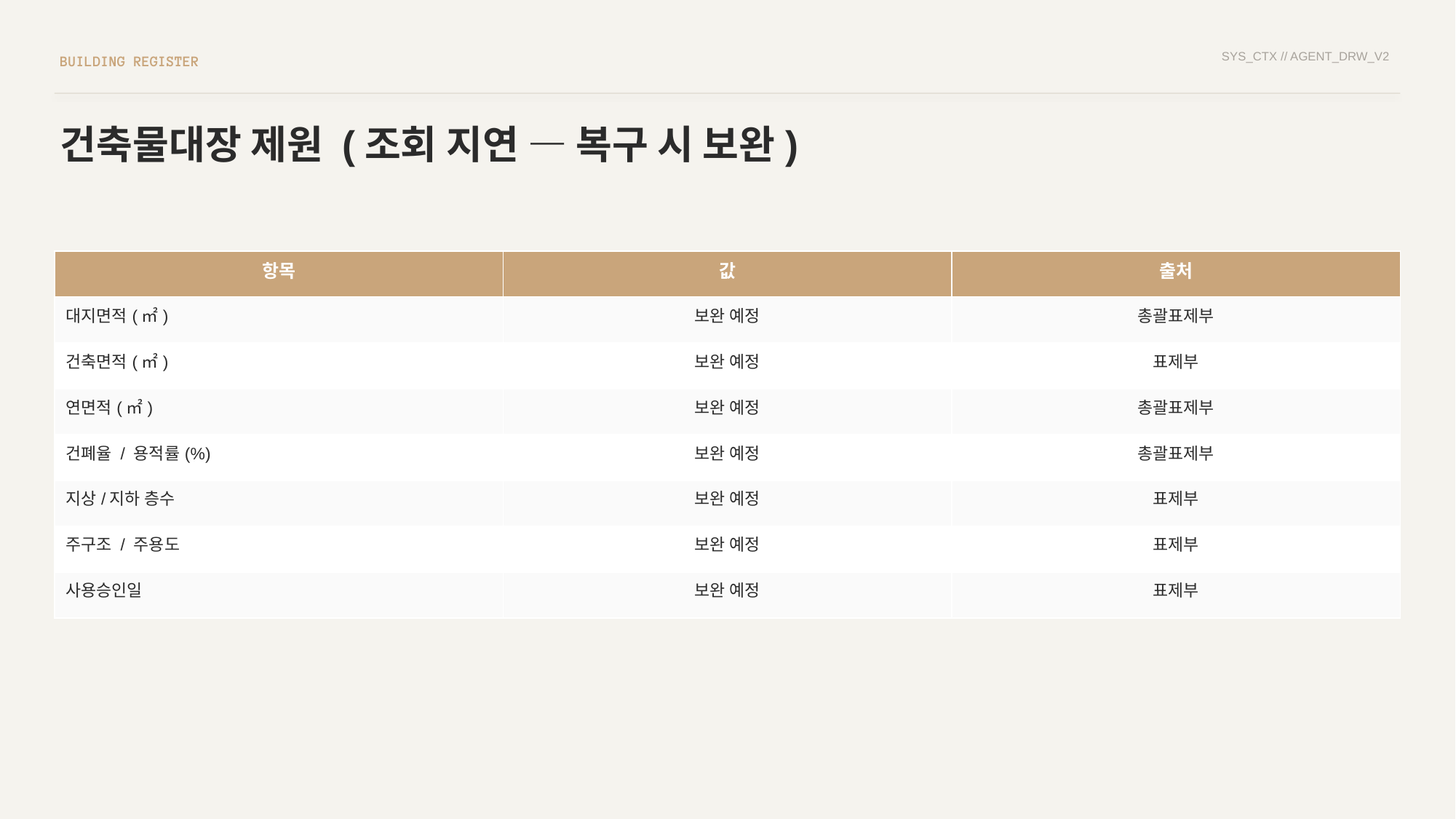

SYS_CTX // AGENT_DRW_V2
BUILDING REGISTER

건축물대장 제원 (조회 지연 — 복구 시 보완)
| 항목 | 값 | 출처 |
| --- | --- | --- |
| 대지면적(㎡) | 보완 예정 | 총괄표제부 |
| 건축면적(㎡) | 보완 예정 | 표제부 |
| 연면적(㎡) | 보완 예정 | 총괄표제부 |
| 건폐율 / 용적률(%) | 보완 예정 | 총괄표제부 |
| 지상/지하 층수 | 보완 예정 | 표제부 |
| 주구조 / 주용도 | 보완 예정 | 표제부 |
| 사용승인일 | 보완 예정 | 표제부 |